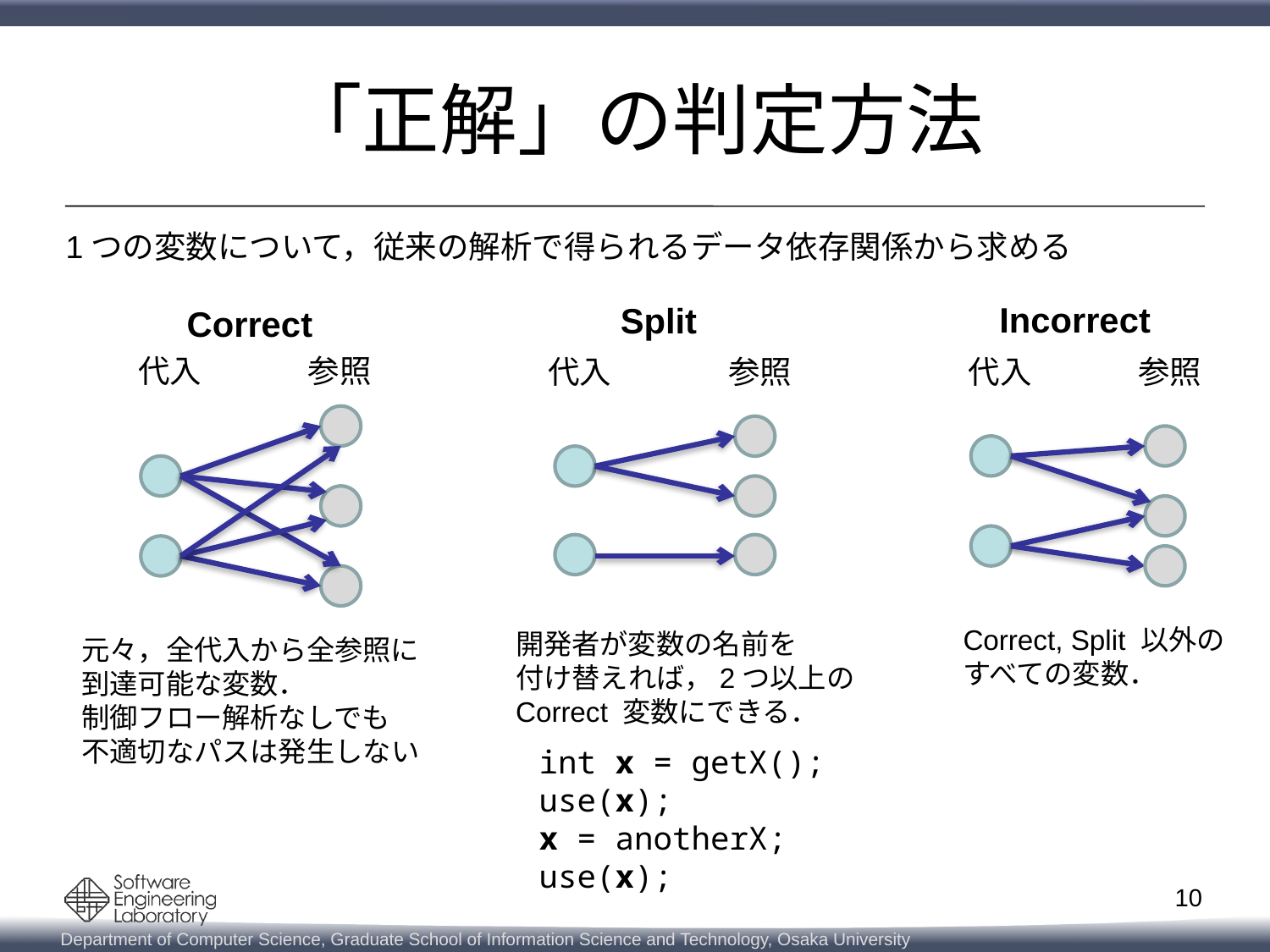

# 「正解」の判定方法
1つの変数について，従来の解析で得られるデータ依存関係から求める
Incorrect
Split
Correct
代入
参照
代入
参照
代入
参照

Correct, Split 以外の
すべての変数．
開発者が変数の名前を
付け替えれば，2つ以上の
Correct 変数にできる．
元々，全代入から全参照に
到達可能な変数．
制御フロー解析なしでも
不適切なパスは発生しない
int x = getX();
use(x);
x = anotherX;
use(x);
10